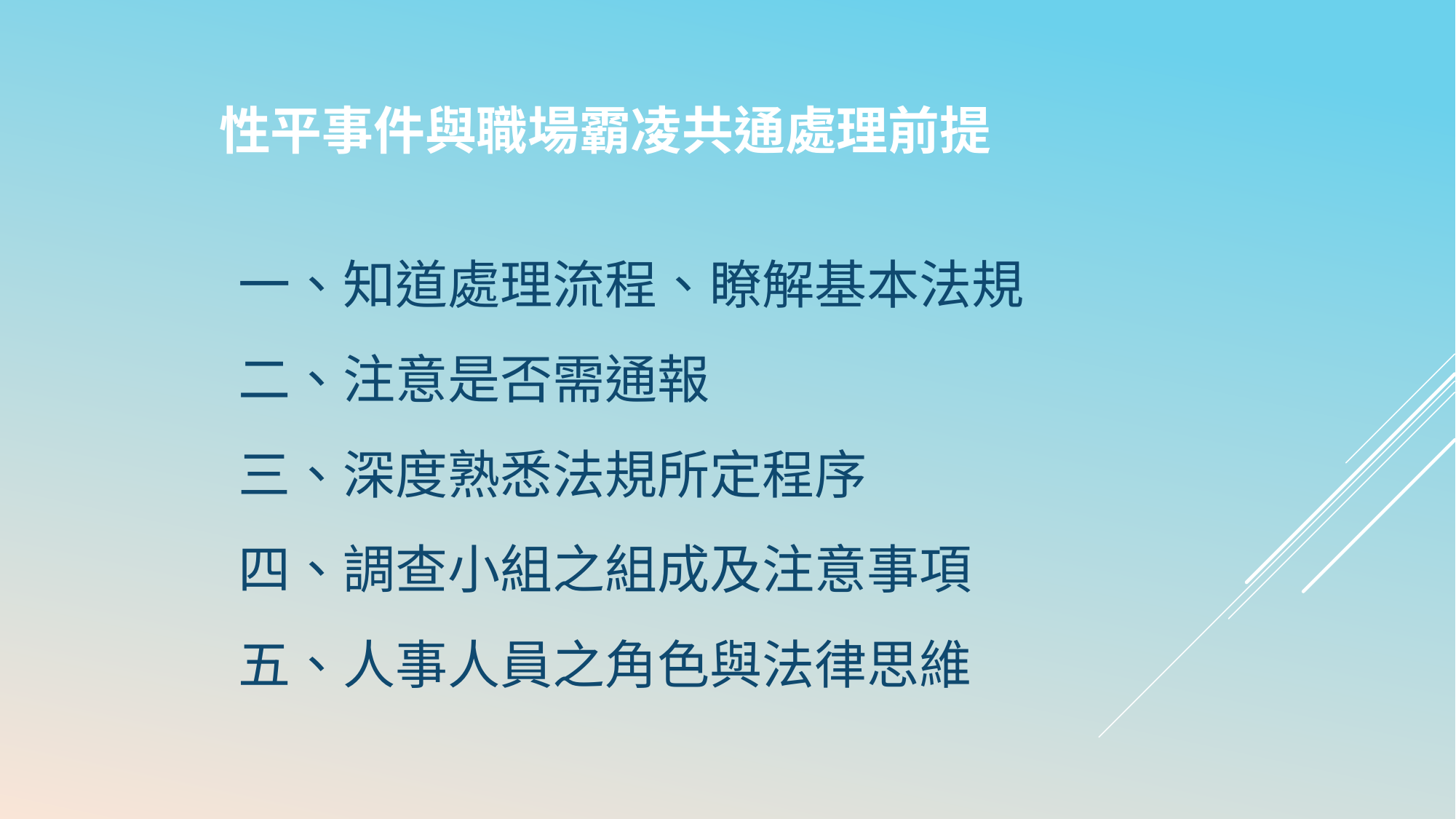

# 性平事件與職場霸凌共通處理前提
一、知道處理流程、瞭解基本法規
二、注意是否需通報
三、深度熟悉法規所定程序
四、調查小組之組成及注意事項
五、人事人員之角色與法律思維